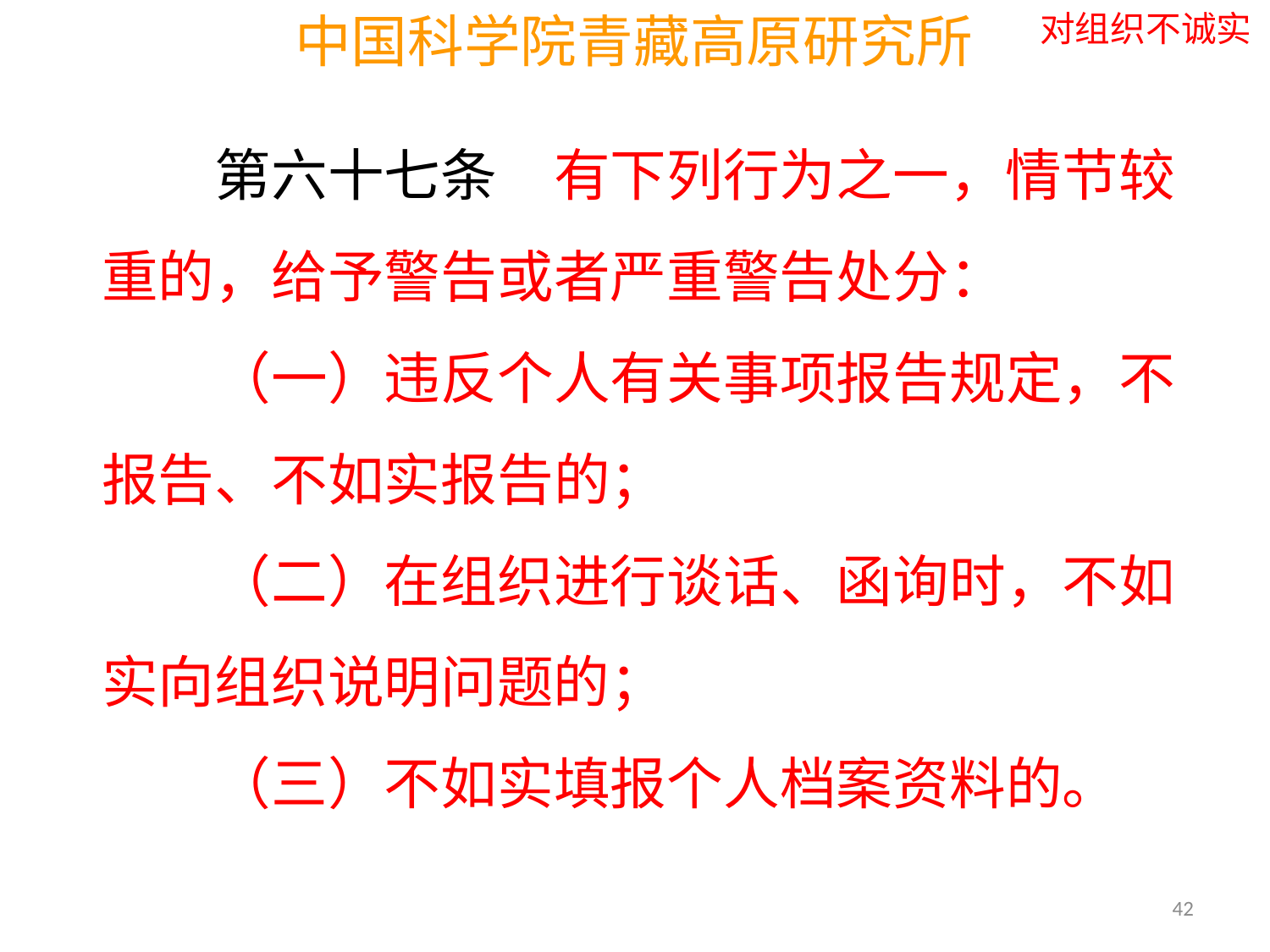

对组织不诚实
　　第六十七条　有下列行为之一，情节较重的，给予警告或者严重警告处分：
　　（一）违反个人有关事项报告规定，不报告、不如实报告的；
　　（二）在组织进行谈话、函询时，不如实向组织说明问题的；
　　（三）不如实填报个人档案资料的。
42